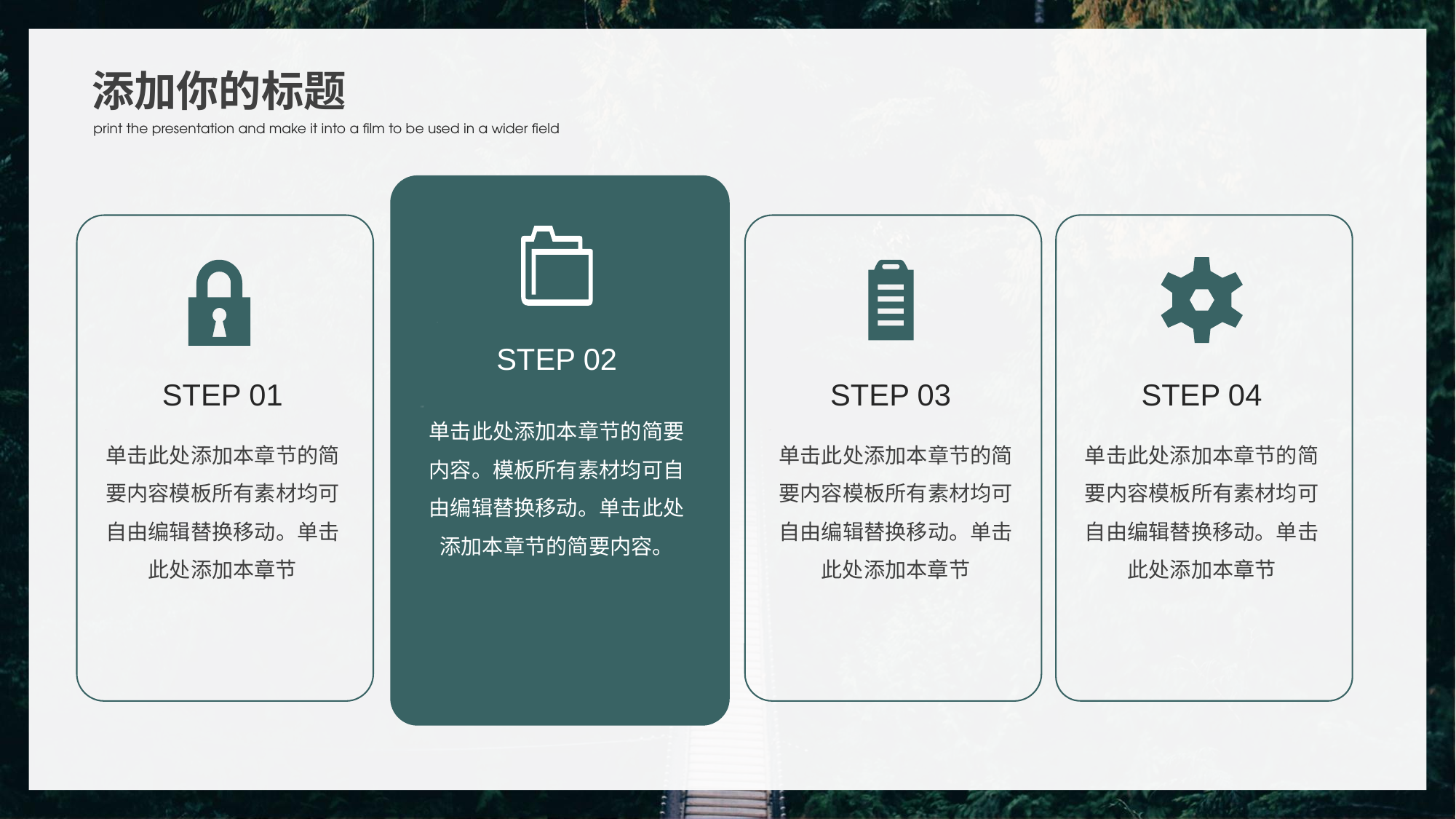

STEP 02
STEP 04
STEP 01
STEP 03
单击此处添加本章节的简要内容。模板所有素材均可自由编辑替换移动。单击此处添加本章节的简要内容。
单击此处添加本章节的简要内容模板所有素材均可自由编辑替换移动。单击此处添加本章节
单击此处添加本章节的简要内容模板所有素材均可自由编辑替换移动。单击此处添加本章节
单击此处添加本章节的简要内容模板所有素材均可自由编辑替换移动。单击此处添加本章节